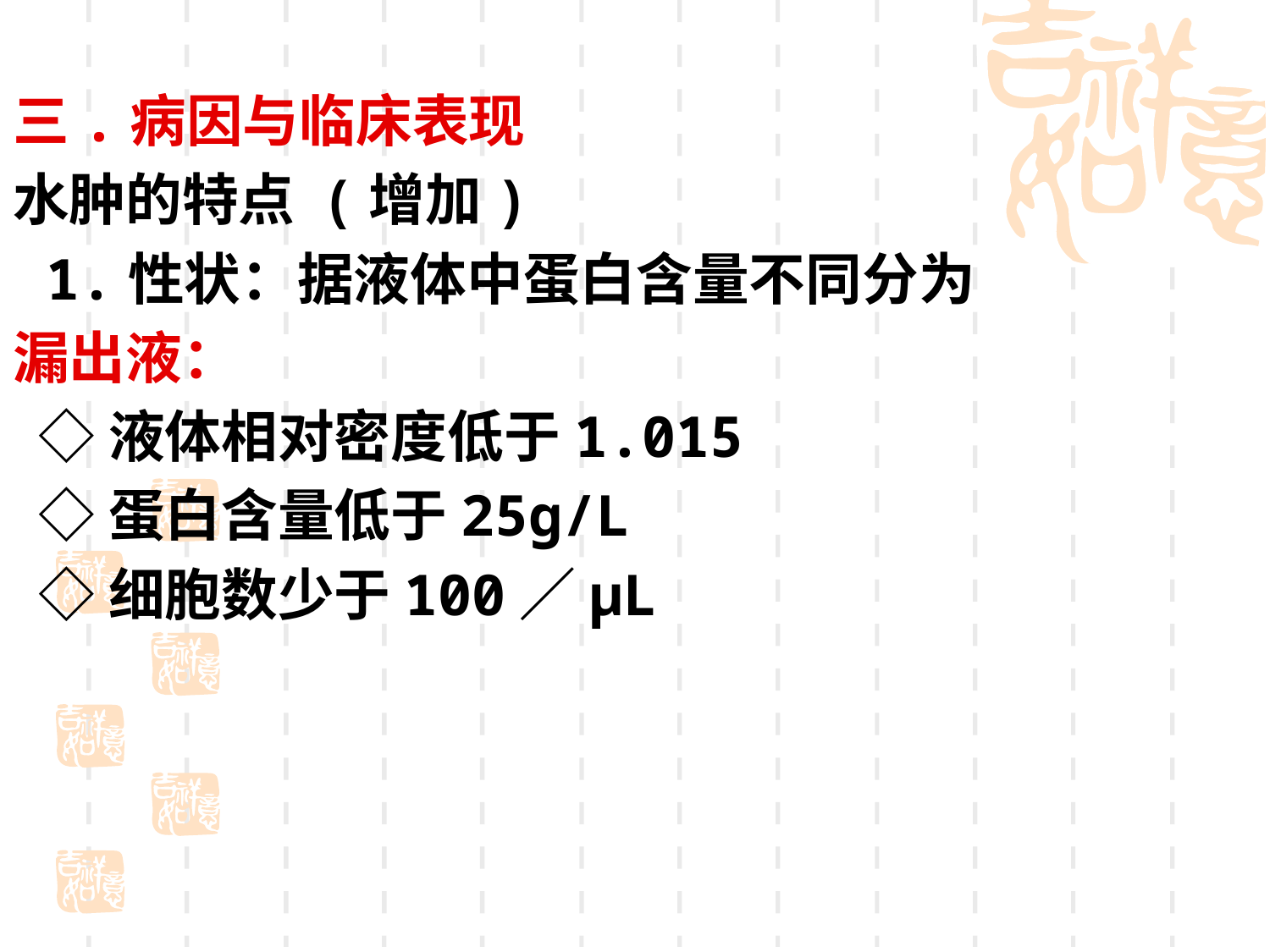

三.病因与临床表现
水肿的特点 (增加)
 1.性状：据液体中蛋白含量不同分为
漏出液：
  ◇液体相对密度低于1.015
  ◇蛋白含量低于25g/L
  ◇细胞数少于100／μL

#